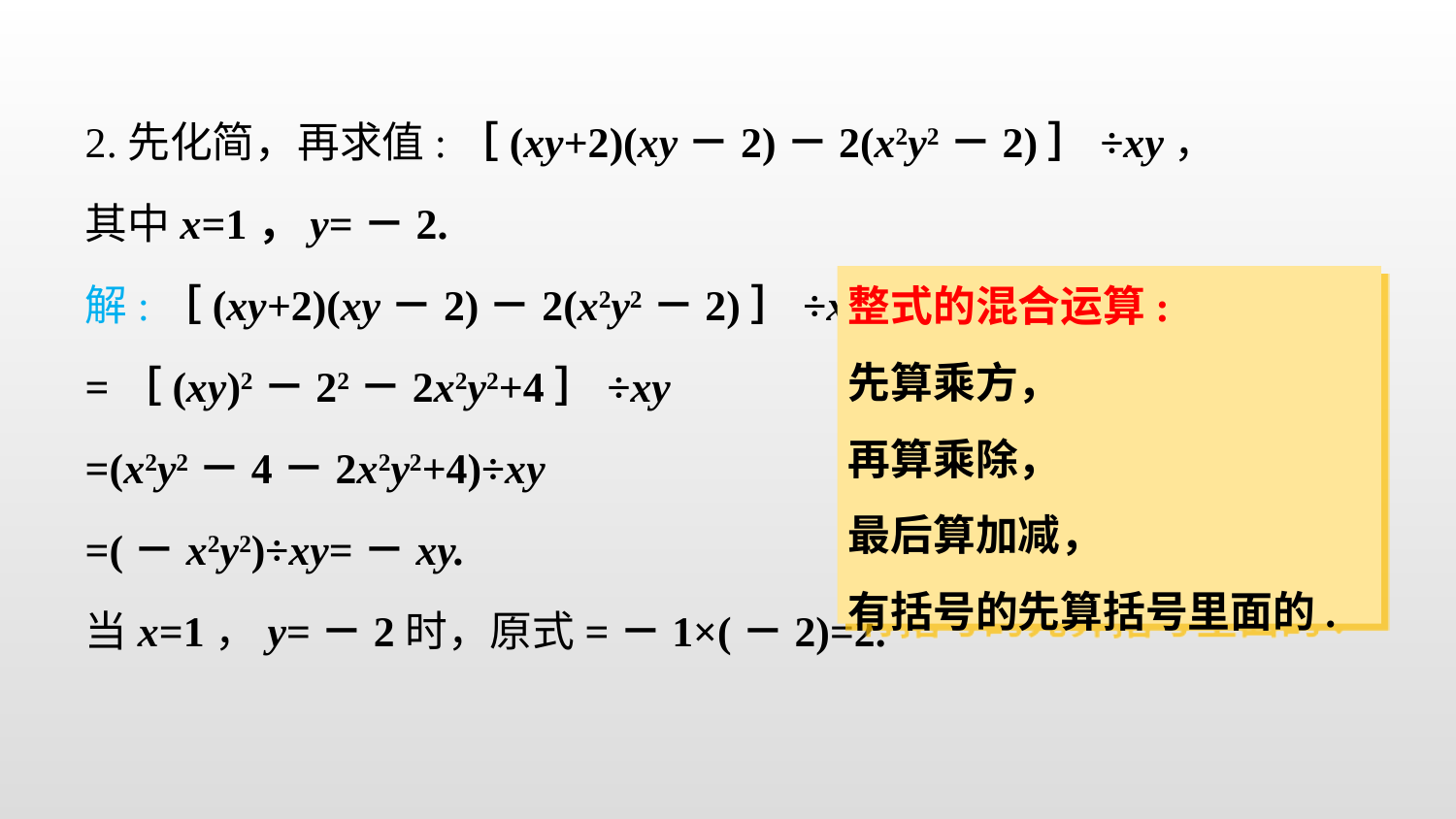

2.先化简，再求值:［(xy+2)(xy－2)－2(x2y2－2)］÷xy，
其中x=1，y=－2.
解:［(xy+2)(xy－2)－2(x2y2－2)］÷xy
=［(xy)2－22－2x2y2+4］÷xy
=(x2y2－4－2x2y2+4)÷xy
=(－x2y2)÷xy=－xy.
当x=1，y=－2时，原式=－1×(－2)=2.
整式的混合运算:
先算乘方，
再算乘除，
最后算加减，
有括号的先算括号里面的.